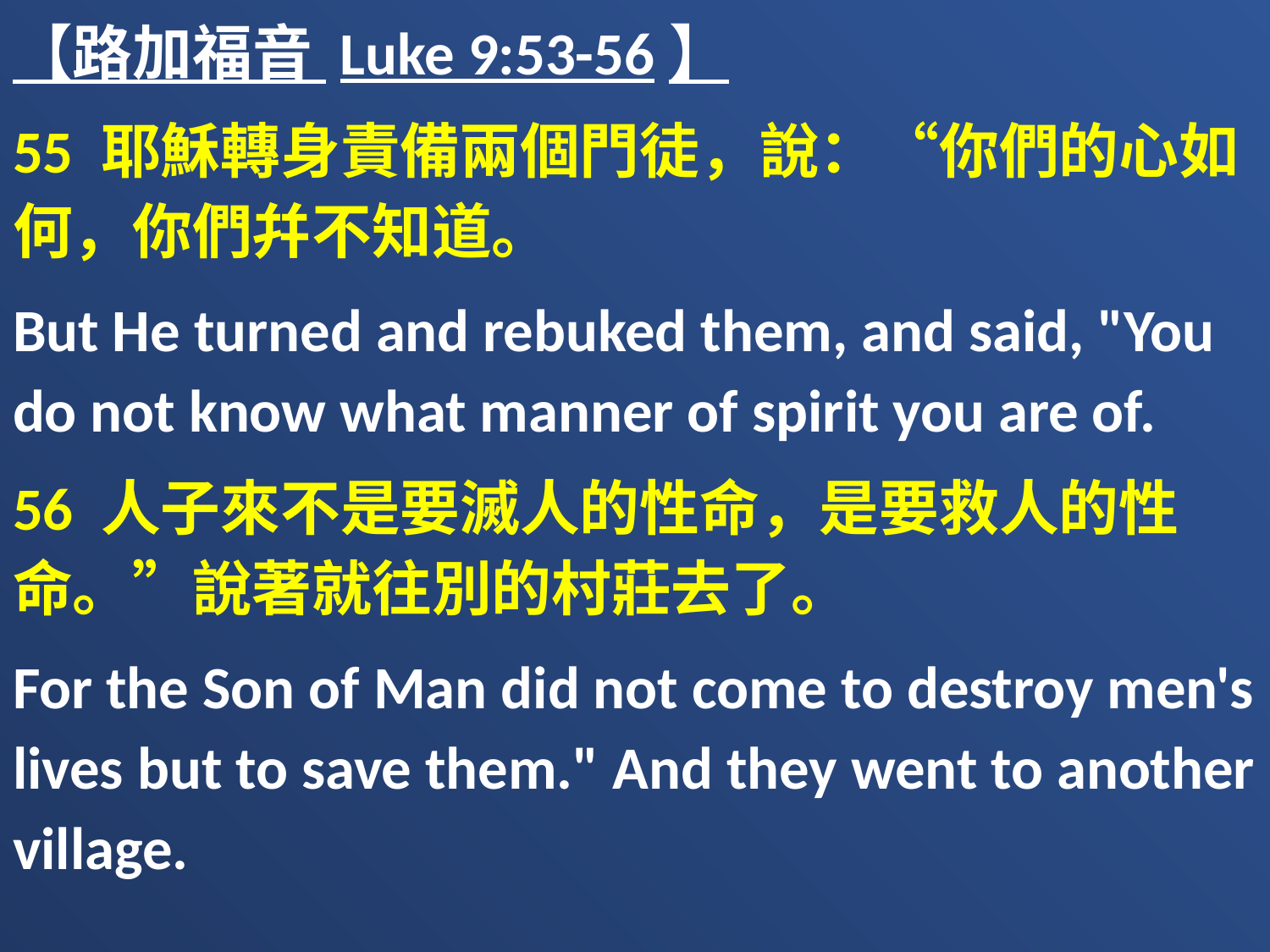

【路加福音 Luke 9:53-56】
55 耶穌轉身責備兩個門徒，說：“你們的心如何，你們幷不知道。
But He turned and rebuked them, and said, "You do not know what manner of spirit you are of.
56 人子來不是要滅人的性命，是要救人的性命。”說著就往別的村莊去了。
For the Son of Man did not come to destroy men's lives but to save them." And they went to another village.